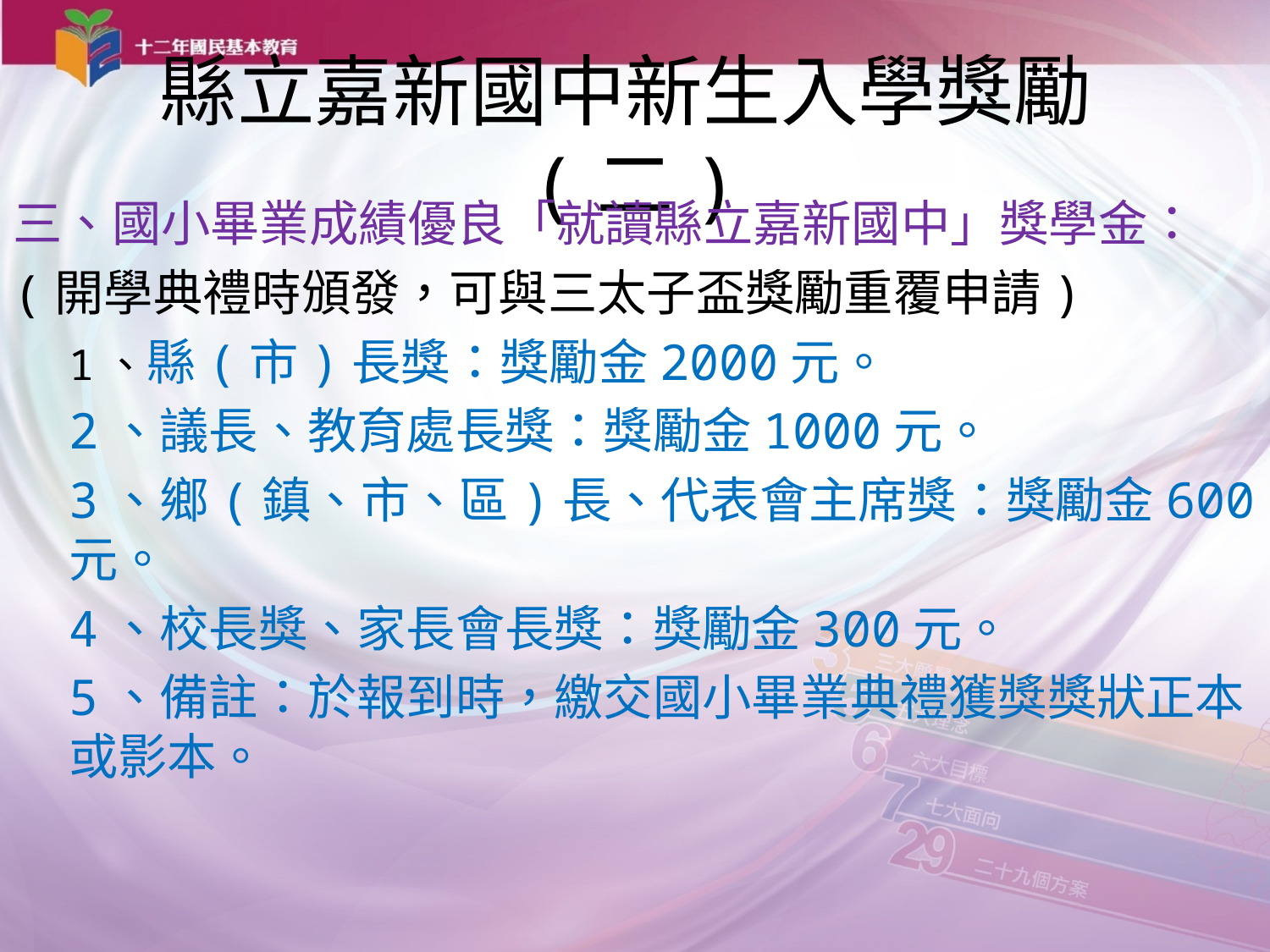

# 縣立嘉新國中新生入學獎勵(二)
三、國小畢業成績優良「就讀縣立嘉新國中」獎學金：
(開學典禮時頒發，可與三太子盃獎勵重覆申請)
1、縣(市)長獎：獎勵金2000元。
2、議長、教育處長獎：獎勵金1000元。
3、鄉(鎮、市、區)長、代表會主席獎：獎勵金600元。
4、校長獎、家長會長獎：獎勵金300元。
5、備註：於報到時，繳交國小畢業典禮獲獎獎狀正本或影本。